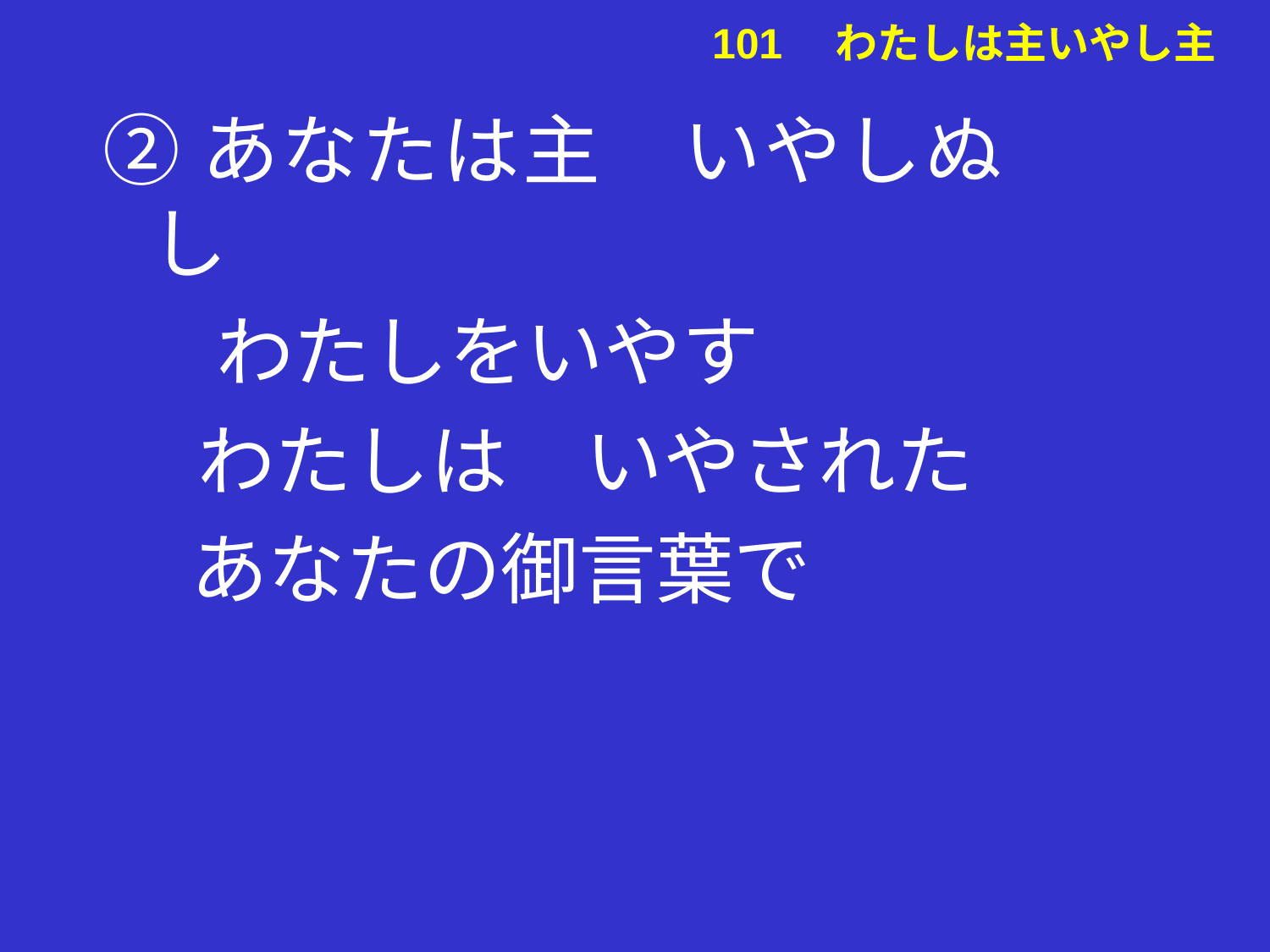

②あなたは主　いやしぬし
 　わたしをいやす
　 わたしは　いやされた
    あなたの御言葉で

# 101　わたしは主いやし主